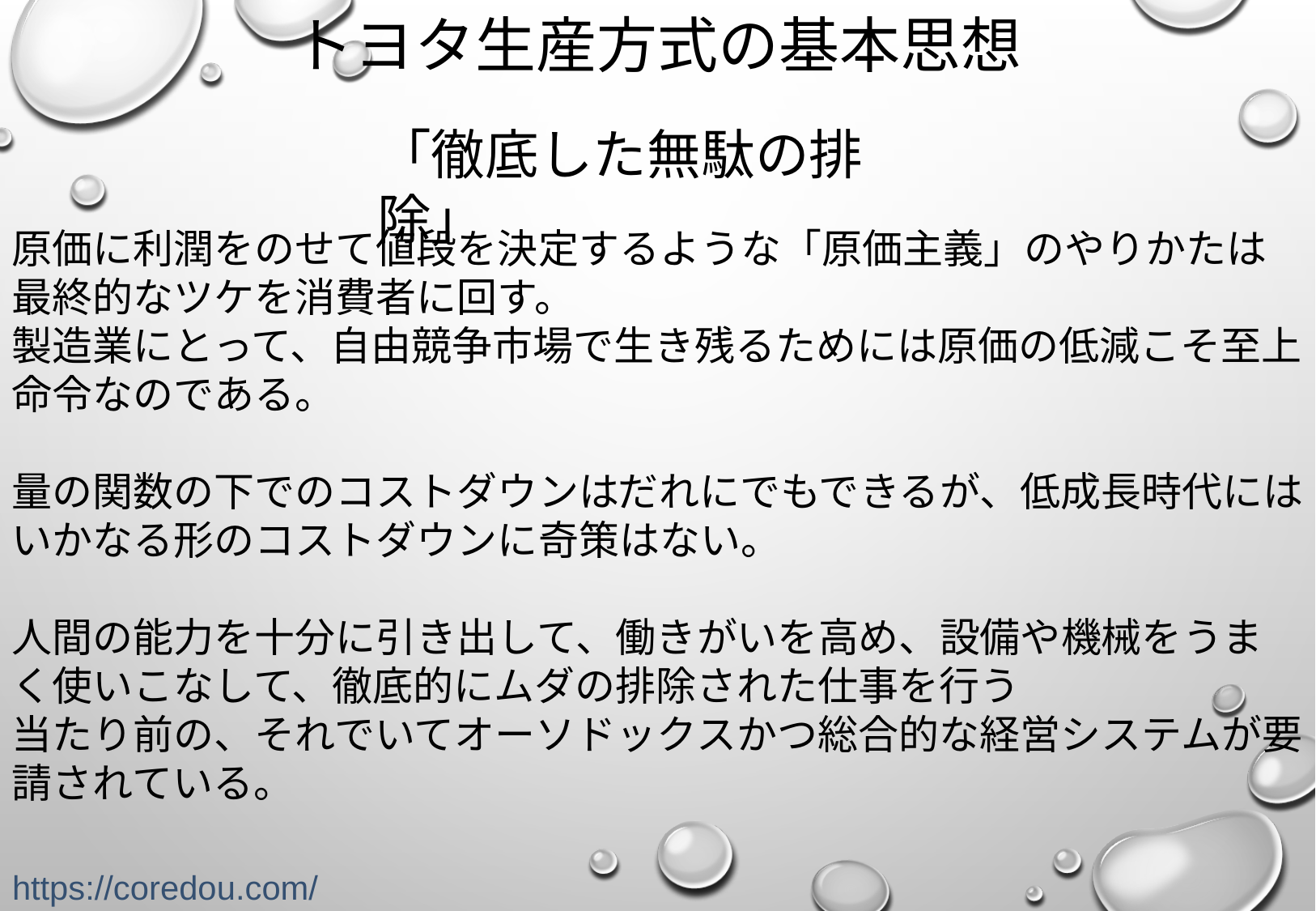

# トヨタ生産方式の基本思想
「徹底した無駄の排除」
原価に利潤をのせて値段を決定するような「原価主義」のやりかたは最終的なツケを消費者に回す。
製造業にとって、自由競争市場で生き残るためには原価の低減こそ至上命令なのである。

量の関数の下でのコストダウンはだれにでもできるが、低成長時代には
いかなる形のコストダウンに奇策はない。

人間の能力を十分に引き出して、働きがいを高め、設備や機械をうまく使いこなして、徹底的にムダの排除された仕事を行う
当たり前の、それでいてオーソドックスかつ総合的な経営システムが要請されている。
https://coredou.com/